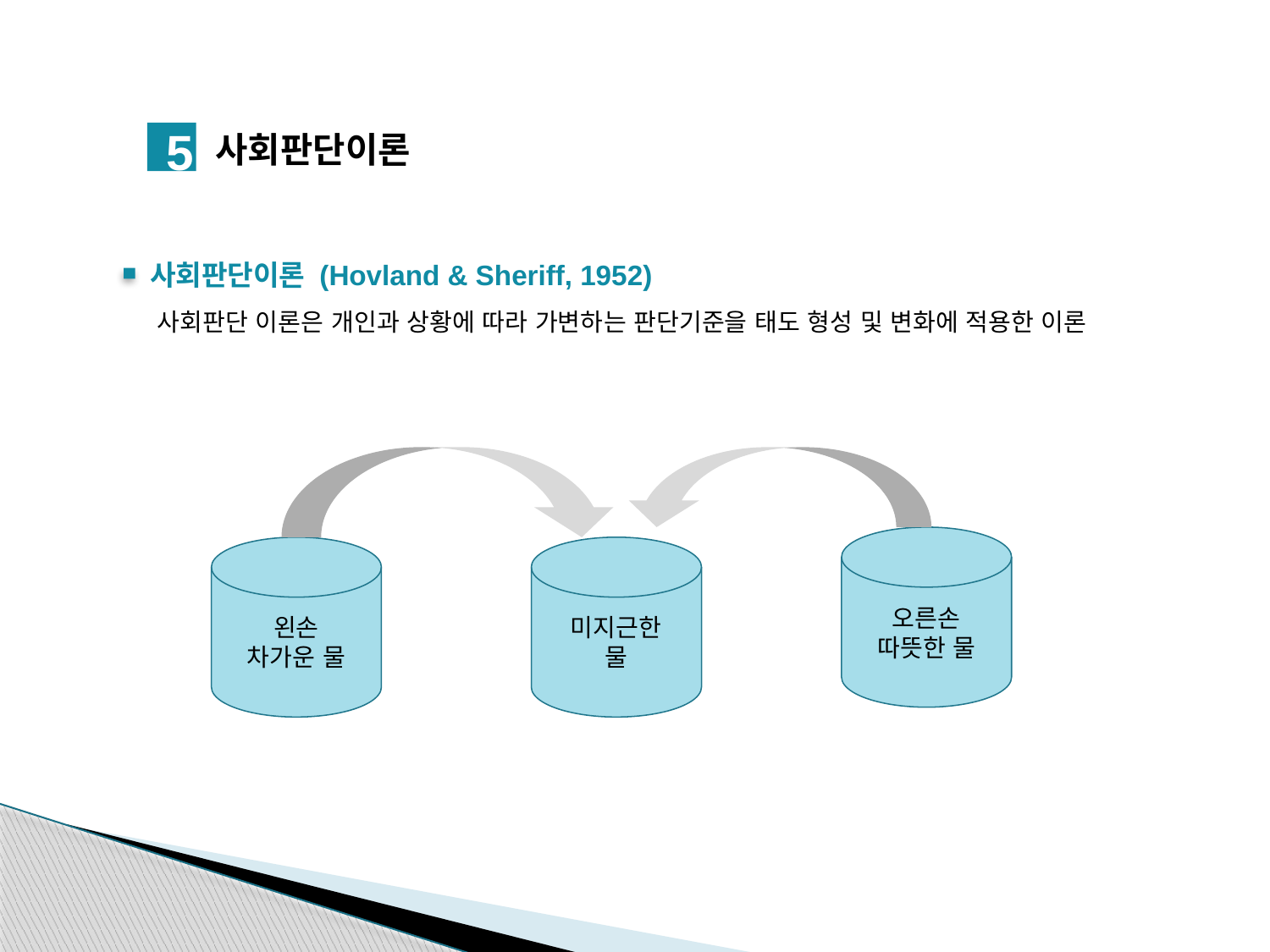

5
사회판단이론

사회판단이론 (Hovland & Sheriff, 1952)

사회판단 이론은 개인과 상황에 따라 가변하는 판단기준을 태도 형성 및 변화에 적용한 이론

오른손
따뜻한 물
왼손
차가운 물
미지근한
물